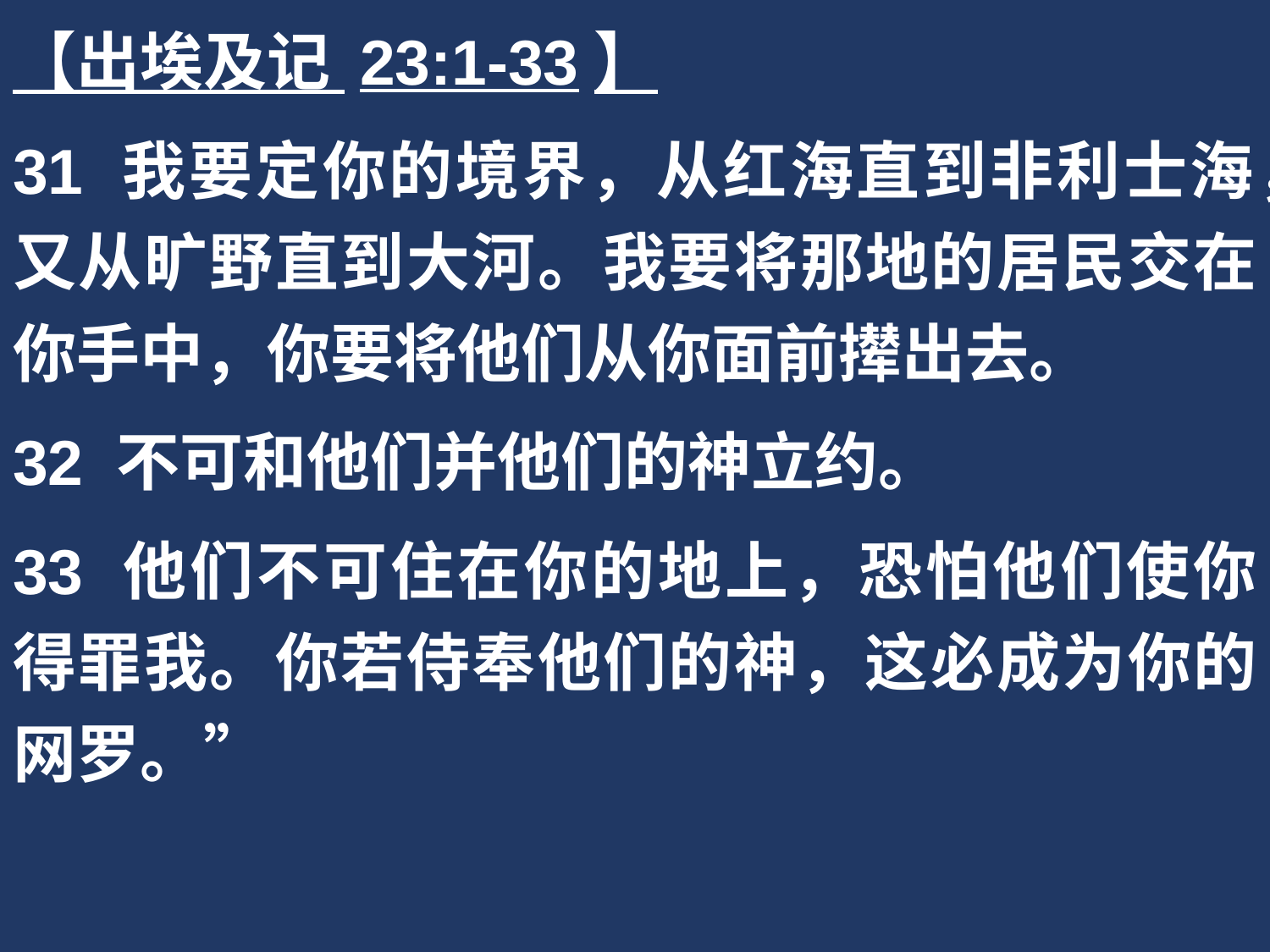

【出埃及记 23:1-33】
31 我要定你的境界，从红海直到非利士海，又从旷野直到大河。我要将那地的居民交在你手中，你要将他们从你面前撵出去。
32 不可和他们并他们的神立约。
33 他们不可住在你的地上，恐怕他们使你得罪我。你若侍奉他们的神，这必成为你的网罗。”